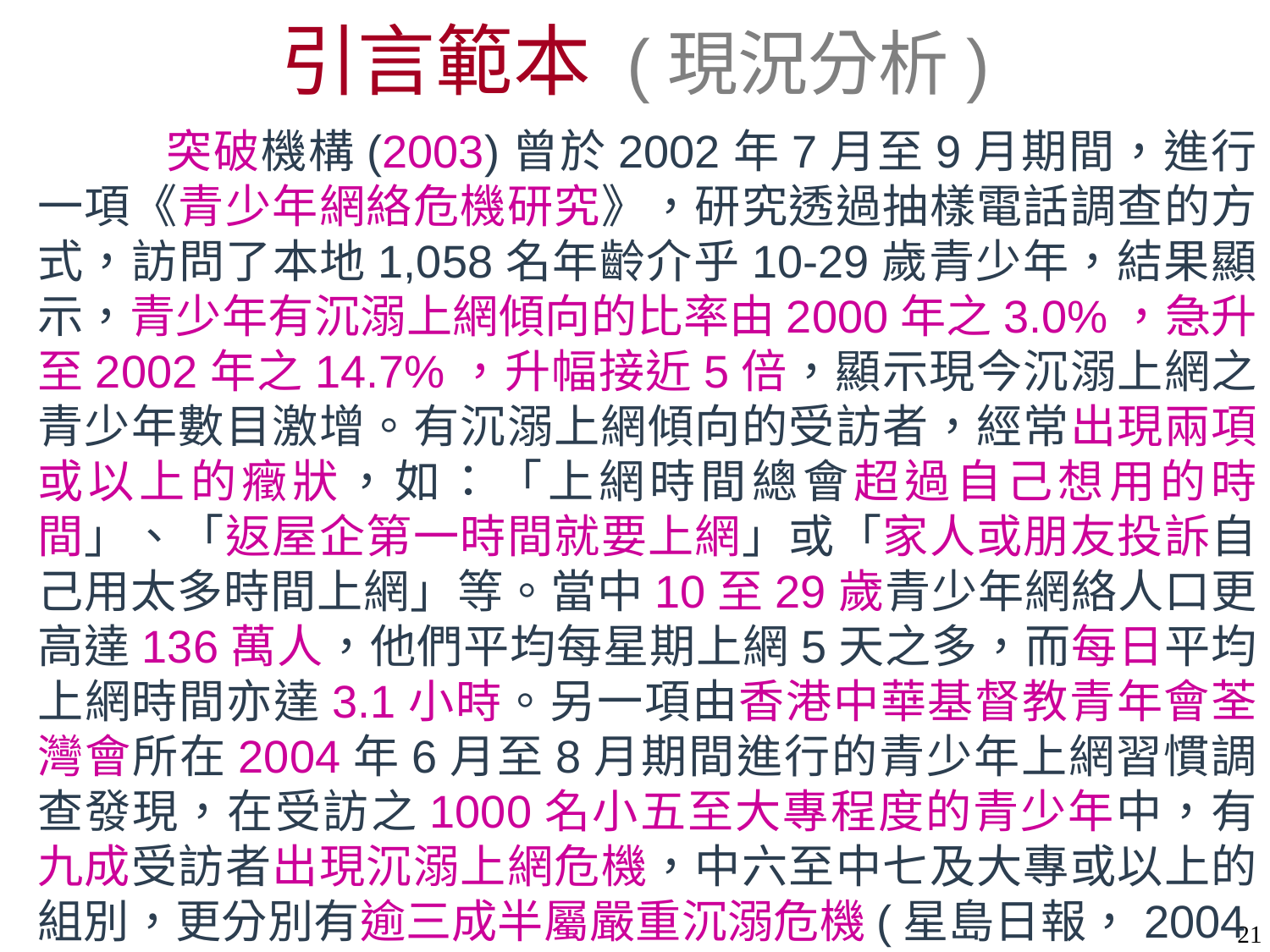

# 引言範本 (現況分析)
	突破機構(2003)曾於2002年7月至9月期間，進行一項《青少年網絡危機研究》，研究透過抽樣電話調查的方式，訪問了本地1,058名年齡介乎10-29歲青少年，結果顯示，青少年有沉溺上網傾向的比率由2000年之3.0%，急升至2002年之14.7%，升幅接近5倍，顯示現今沉溺上網之青少年數目激增。有沉溺上網傾向的受訪者，經常出現兩項或以上的癥狀，如：「上網時間總會超過自己想用的時間」、「返屋企第一時間就要上網」或「家人或朋友投訴自己用太多時間上網」等。當中10至29歲青少年網絡人口更高達136萬人，他們平均每星期上網5天之多，而每日平均上網時間亦達3.1小時。另一項由香港中華基督教青年會荃灣會所在2004年6月至8月期間進行的青少年上網習慣調查發現，在受訪之1000名小五至大專程度的青少年中，有九成受訪者出現沉溺上網危機，中六至中七及大專或以上的組別，更分別有逾三成半屬嚴重沉溺危機(星島日報，2004年11月8 日)。
21